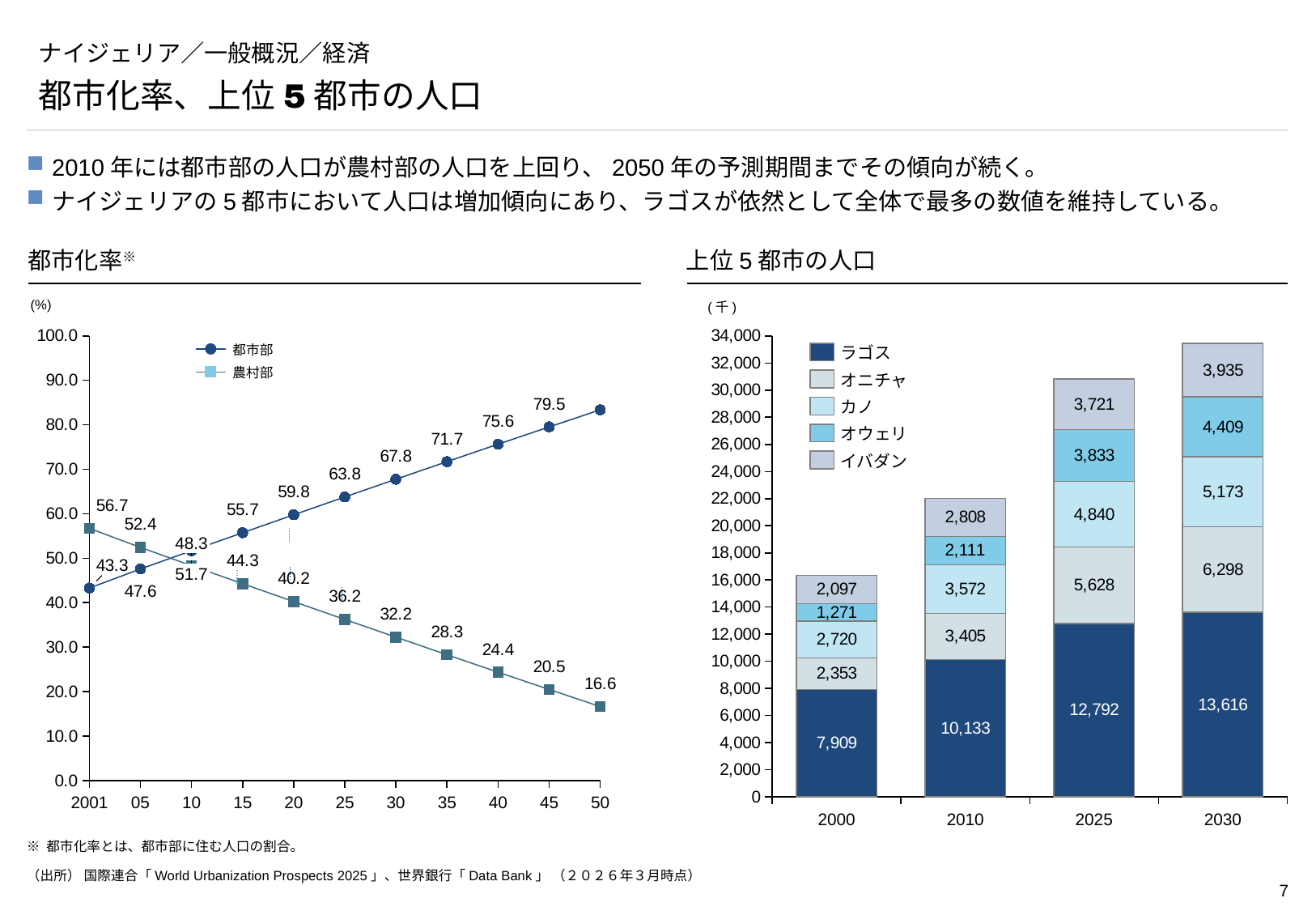

# ナイジェリア／一般概況／経済
都市化率、上位5都市の人口
2010年には都市部の人口が農村部の人口を上回り、2050年の予測期間までその傾向が続く。
ナイジェリアの5都市において人口は増加傾向にあり、ラゴスが依然として全体で最多の数値を維持している。
都市化率※
上位5都市の人口
(千)
(%)

### Chart

| Category |  |  |
|---|---|---|

### Chart

| Category |  |  |  |  |  |
|---|---|---|---|---|---|
都市部
ラゴス

農村部

オニチャ

カノ

オウェリ

イバダン

48.3
51.7
2001

05
10
15
20
25
30
35
40
45
50
2000
2010
2025
2030
※ 都市化率とは、都市部に住む人口の割合。
（出所） 国際連合「World Urbanization Prospects 2025」、世界銀行「Data Bank」 （２０２６年３月時点）